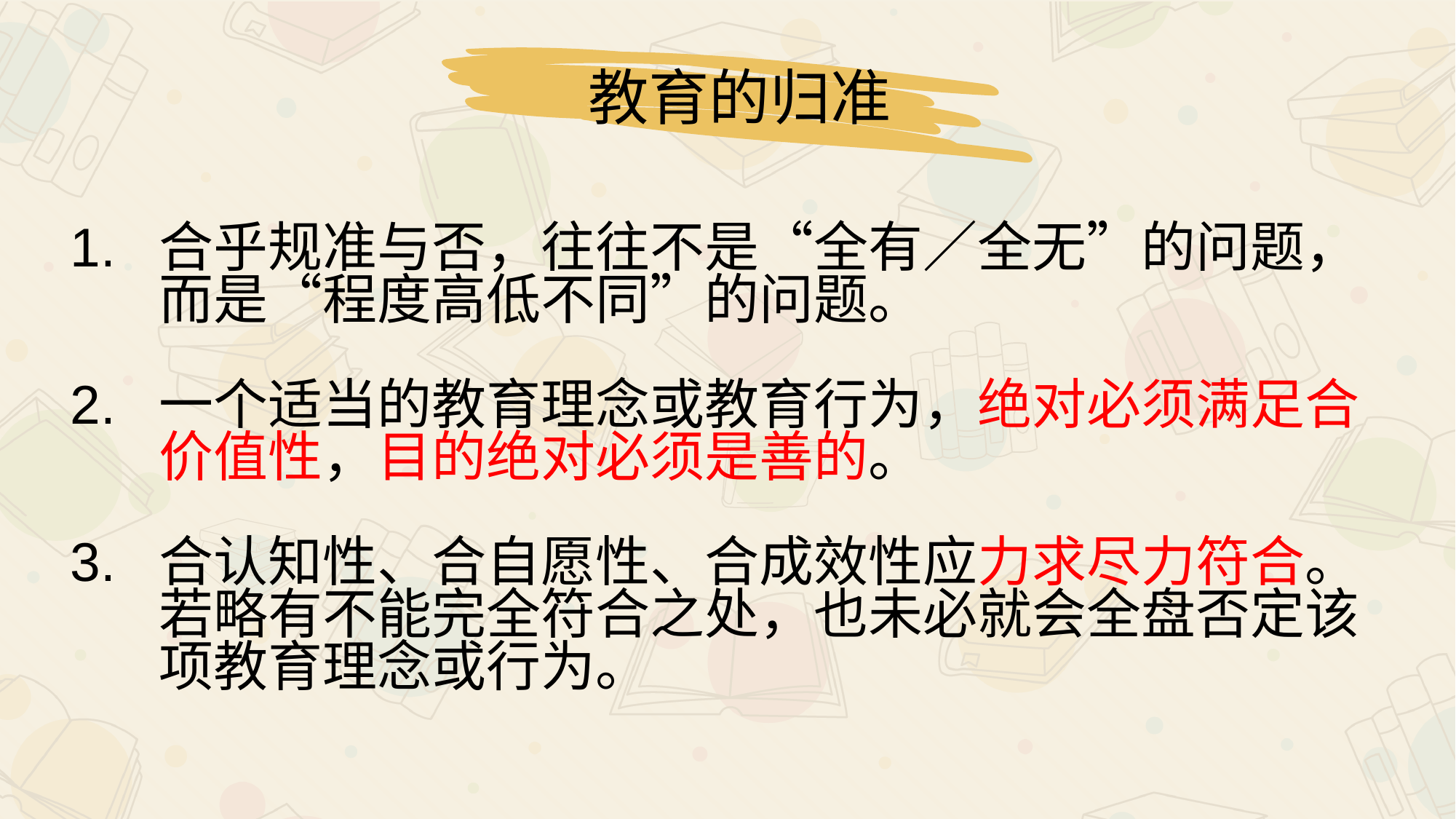

教育的归准
合乎规准与否，往往不是“全有／全无”的问题， 而是“程度高低不同”的问题。

一个适当的教育理念或教育行为，绝对必须满足合价值性，目的绝对必须是善的。

合认知性、合自愿性、合成效性应力求尽力符合。若略有不能完全符合之处，也未必就会全盘否定该项教育理念或行为。